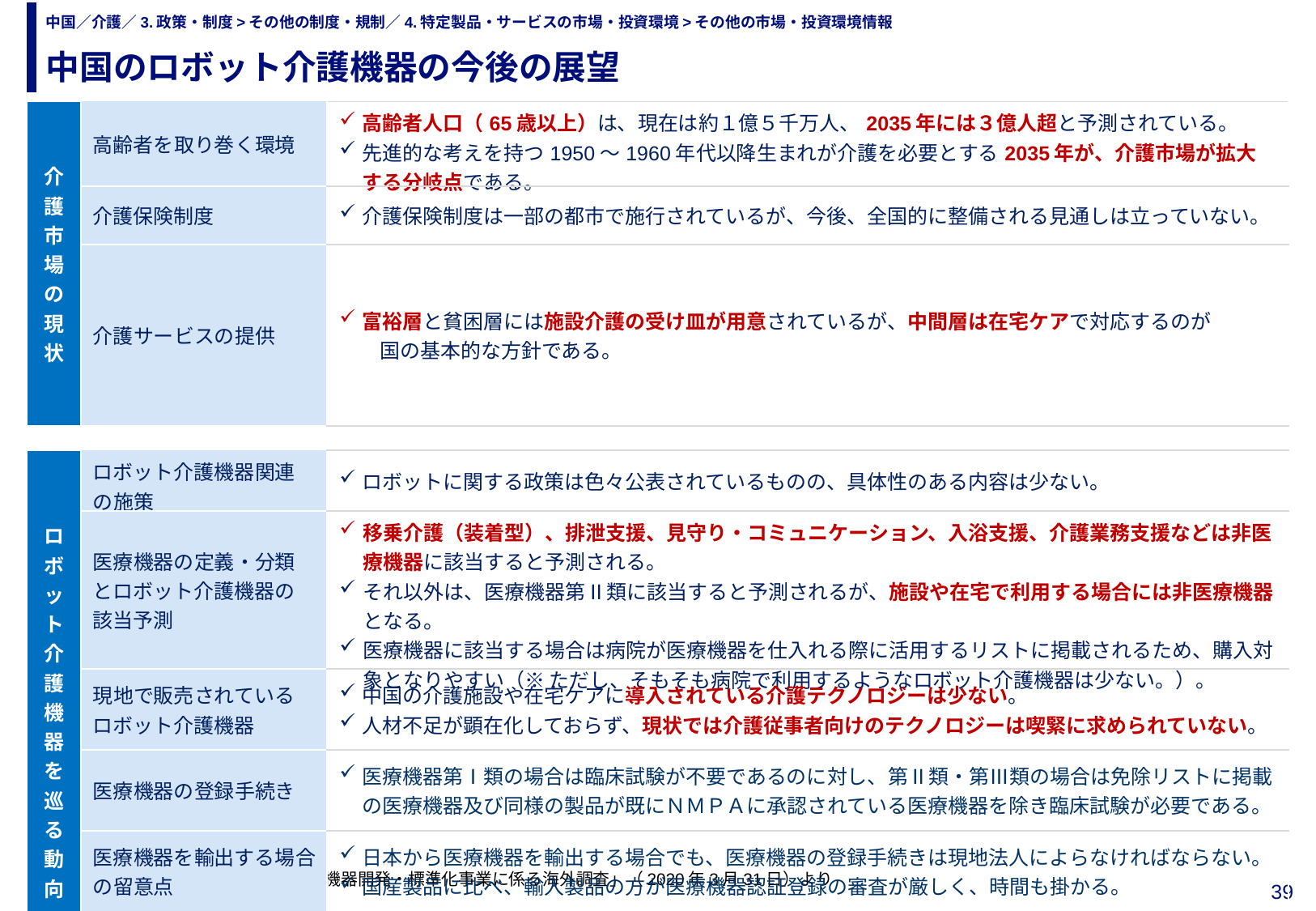

中国のロボット介護機器の今後の展望
# 中国／介護／3.政策・制度>その他の制度・規制／4.特定製品・サービスの市場・投資環境>その他の市場・投資環境情報
| 介護市場の現状 | 高齢者を取り巻く環境 | 高齢者人口（65歳以上）は、現在は約１億５千万人、2035年には３億人超と予測されている。 先進的な考えを持つ1950～1960年代以降生まれが介護を必要とする2035年が、介護市場が拡大する分岐点である。 |
| --- | --- | --- |
|  | 介護保険制度 | 介護保険制度は一部の都市で施行されているが、今後、全国的に整備される見通しは立っていない。 |
|  | 介護サービスの提供 | 富裕層と貧困層には施設介護の受け皿が用意されているが、中間層は在宅ケアで対応するのが 　　国の基本的な方針である。 |
|  |  |  |
| ロボット介護機器を巡る動向 | ロボット介護機器関連の施策 | ロボットに関する政策は色々公表されているものの、具体性のある内容は少ない。 |
|  | 医療機器の定義・分類とロボット介護機器の 該当予測 | 移乗介護（装着型）、排泄支援、見守り・コミュニケーション、入浴支援、介護業務支援などは非医療機器に該当すると予測される。 それ以外は、医療機器第Ⅱ類に該当すると予測されるが、施設や在宅で利用する場合には非医療機器となる。 医療機器に該当する場合は病院が医療機器を仕入れる際に活用するリストに掲載されるため、購入対象となりやすい（※ ただし、そもそも病院で利用するようなロボット介護機器は少ない。）。 |
|  | 現地で販売されている ロボット介護機器 | 中国の介護施設や在宅ケアに導入されている介護テクノロジーは少ない。 人材不足が顕在化しておらず、現状では介護従事者向けのテクノロジーは喫緊に求められていない。 |
|  | 医療機器の登録手続き | 医療機器第Ⅰ類の場合は臨床試験が不要であるのに対し、第Ⅱ類・第Ⅲ類の場合は免除リストに掲載の医療機器及び同様の製品が既にＮＭＰＡに承認されている医療機器を除き臨床試験が必要である。 |
|  | 医療機器を輸出する場合の留意点 | 日本から医療機器を輸出する場合でも、医療機器の登録手続きは現地法人によらなければならない。 国産製品に比べ、輸入製品の方が医療機器認証登録の審査が厳しく、時間も掛かる。 |
|  | ユーザーに届くまでの 流通ルート | 非医療機器の場合は、販売資格なく、実店舗又はネットショップ等で自由に販売ができる。 |
出所）日本経済研究所「ロボット介護機器開発・標準化事業に係る海外調査」（2020年3月31日）より